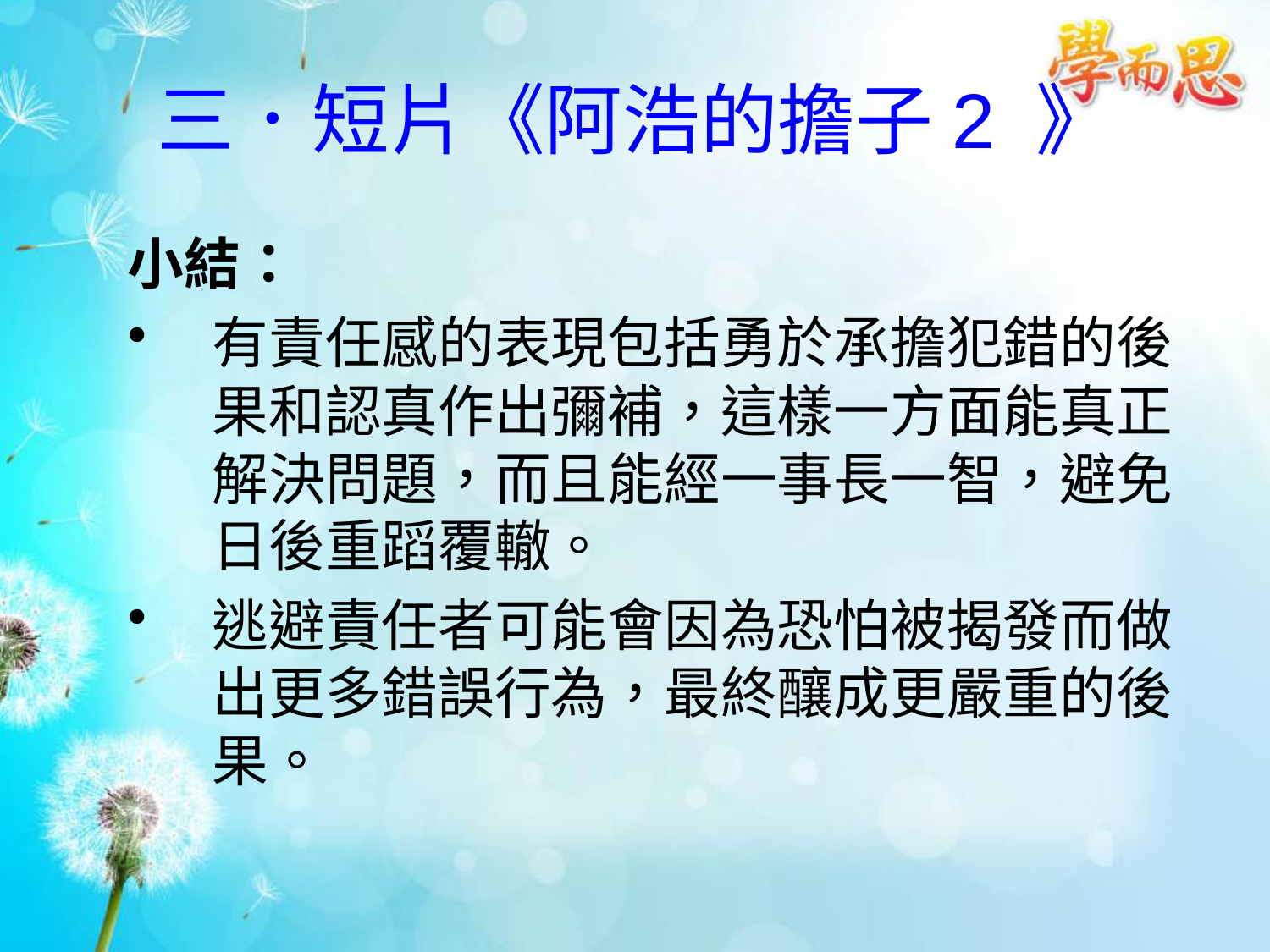

# 三．短片《阿浩的擔子2 》
小結：
有責任感的表現包括勇於承擔犯錯的後果和認真作出彌補，這樣一方面能真正解決問題，而且能經一事長一智，避免日後重蹈覆轍。
逃避責任者可能會因為恐怕被揭發而做出更多錯誤行為，最終釀成更嚴重的後果。